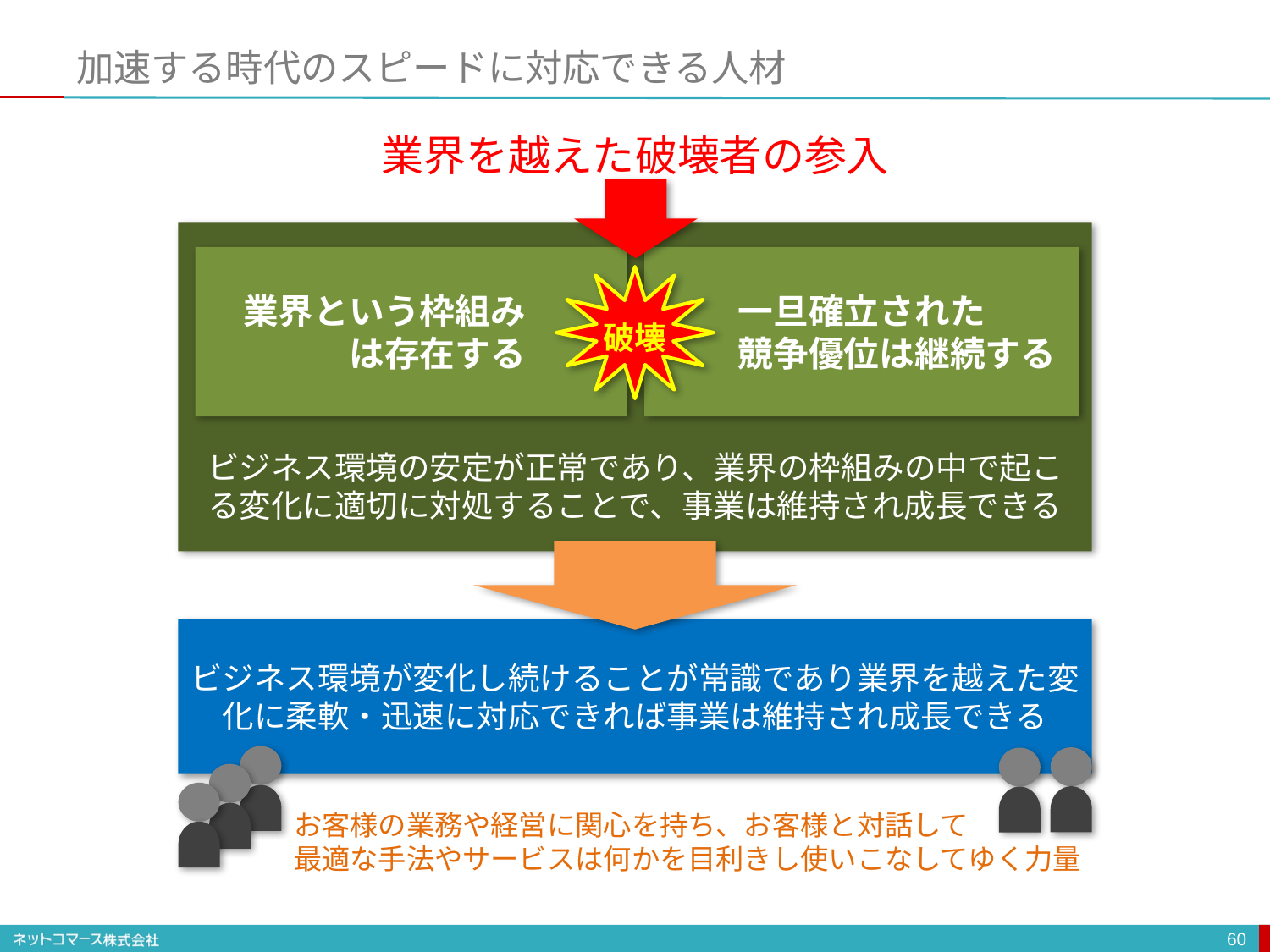

# 加速する時代のスピードに対応できる人材
業界を越えた破壊者の参入

　業界という枠組み
　　　　は存在する
一旦確立された
　　競争優位は継続する

破壊
ビジネス環境の安定が正常であり、業界の枠組みの中で起こる変化に適切に対処することで、事業は維持され成長できる

ビジネス環境が変化し続けることが常識であり業界を越えた変化に柔軟・迅速に対応できれば事業は維持され成長できる

お客様の業務や経営に関心を持ち、お客様と対話して
最適な手法やサービスは何かを目利きし使いこなしてゆく力量
60